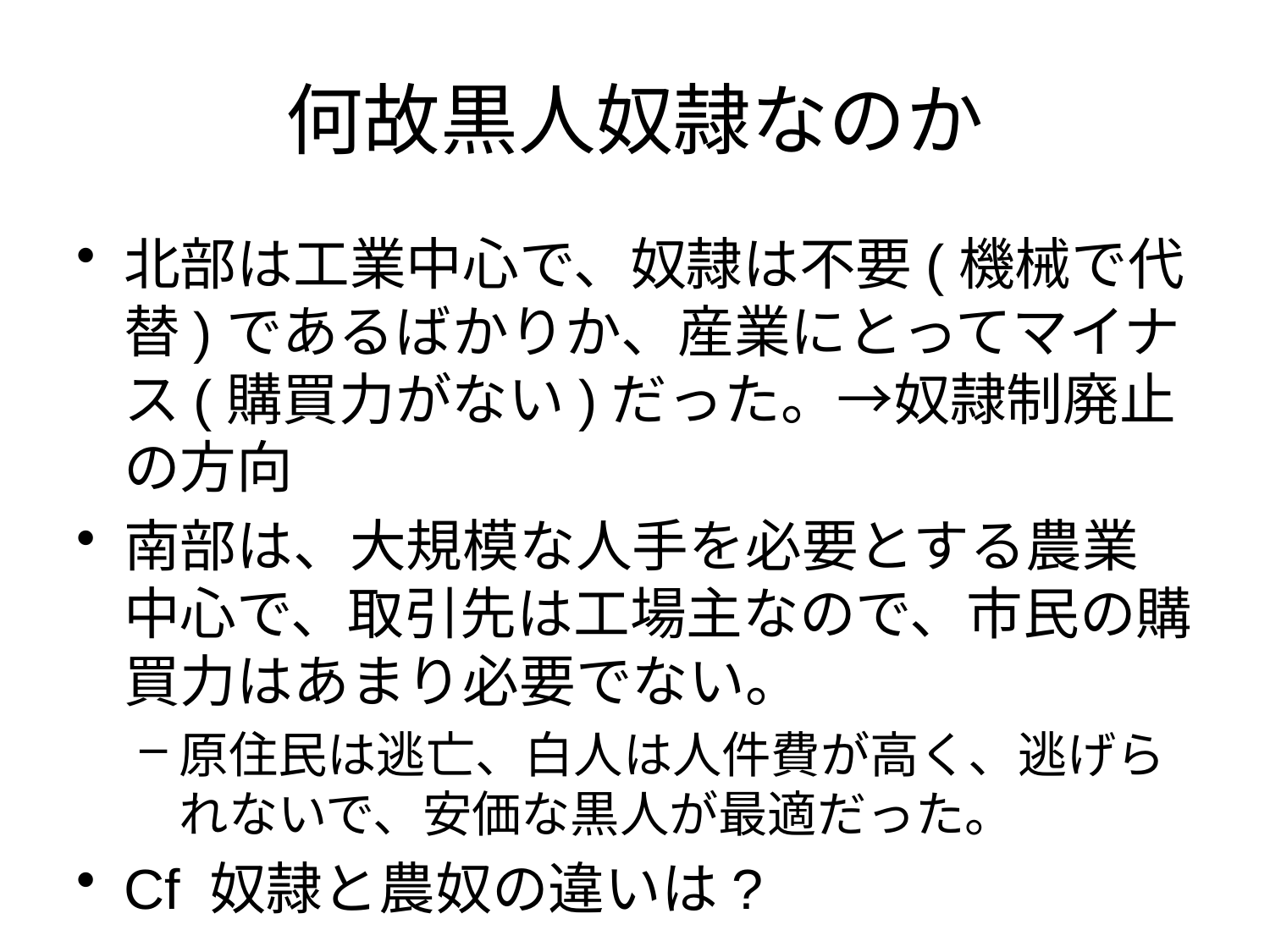

# 何故黒人奴隷なのか
北部は工業中心で、奴隷は不要(機械で代替)であるばかりか、産業にとってマイナス(購買力がない)だった。→奴隷制廃止の方向
南部は、大規模な人手を必要とする農業中心で、取引先は工場主なので、市民の購買力はあまり必要でない。
原住民は逃亡、白人は人件費が高く、逃げられないで、安価な黒人が最適だった。
Cf 奴隷と農奴の違いは?